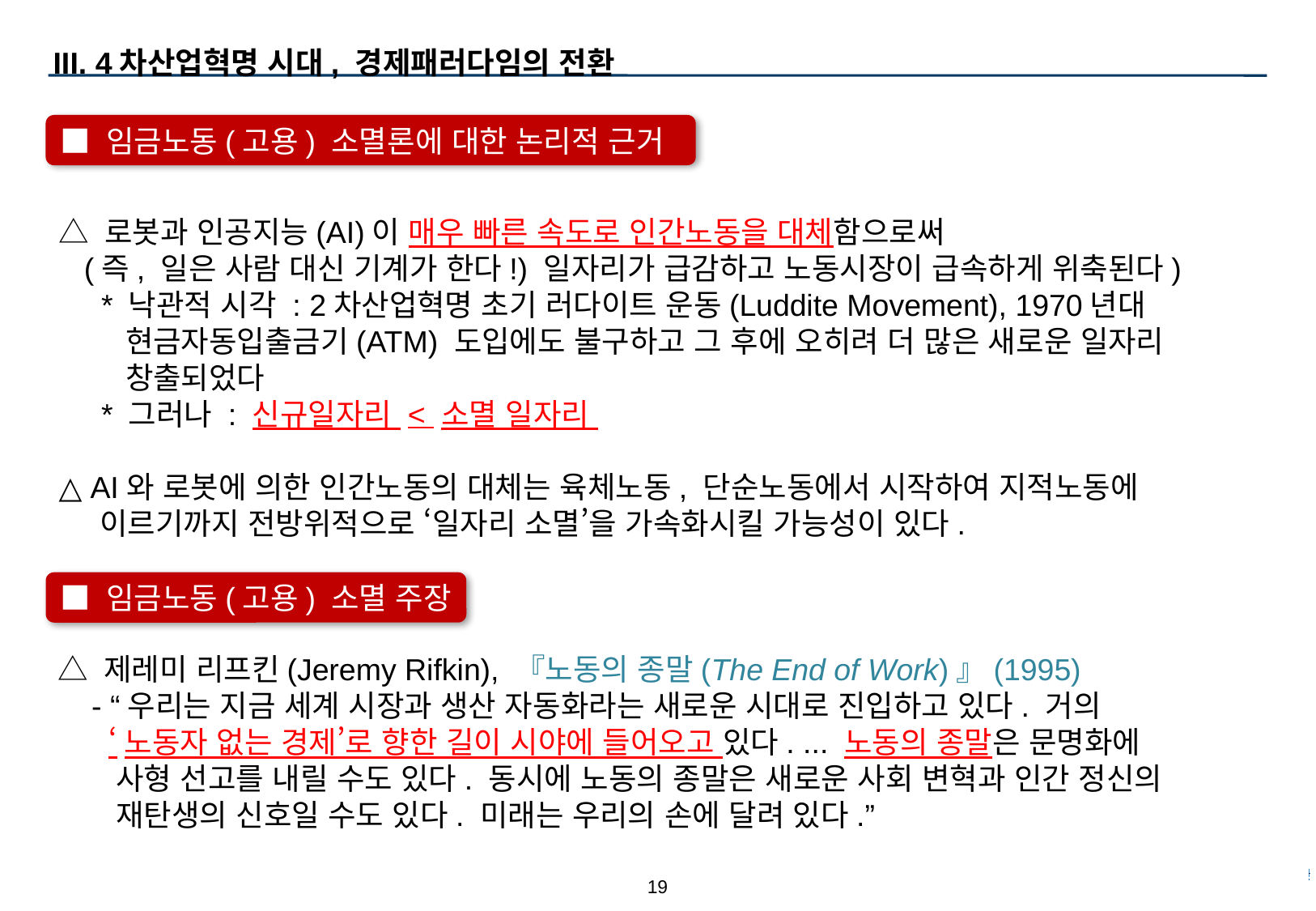

III. 4차산업혁명 시대, 경제패러다임의 전환
■ 임금노동(고용) 소멸론에 대한 논리적 근거
△ 로봇과 인공지능(AI)이 매우 빠른 속도로 인간노동을 대체함으로써
   (즉, 일은 사람 대신 기계가 한다!) 일자리가 급감하고 노동시장이 급속하게 위축된다)
     * 낙관적 시각 : 2차산업혁명 초기 러다이트 운동(Luddite Movement), 1970년대
       현금자동입출금기(ATM) 도입에도 불구하고 그 후에 오히려 더 많은 새로운 일자리
       창출되었다
     * 그러나 : 신규일자리 < 소멸 일자리

△ AI와 로봇에 의한 인간노동의 대체는 육체노동, 단순노동에서 시작하여 지적노동에
    이르기까지 전방위적으로 ‘일자리 소멸’을 가속화시킬 가능성이 있다.
■ 임금노동(고용) 소멸 주장
△ 제레미 리프킨(Jeremy Rifkin), 『노동의 종말(The End of Work)』(1995)
    - “우리는 지금 세계 시장과 생산 자동화라는 새로운 시대로 진입하고 있다. 거의
      ‘노동자 없는 경제’로 향한 길이 시야에 들어오고 있다. ... 노동의 종말은 문명화에
      사형 선고를 내릴 수도 있다. 동시에 노동의 종말은 새로운 사회 변혁과 인간 정신의
      재탄생의 신호일 수도 있다. 미래는 우리의 손에 달려 있다.”